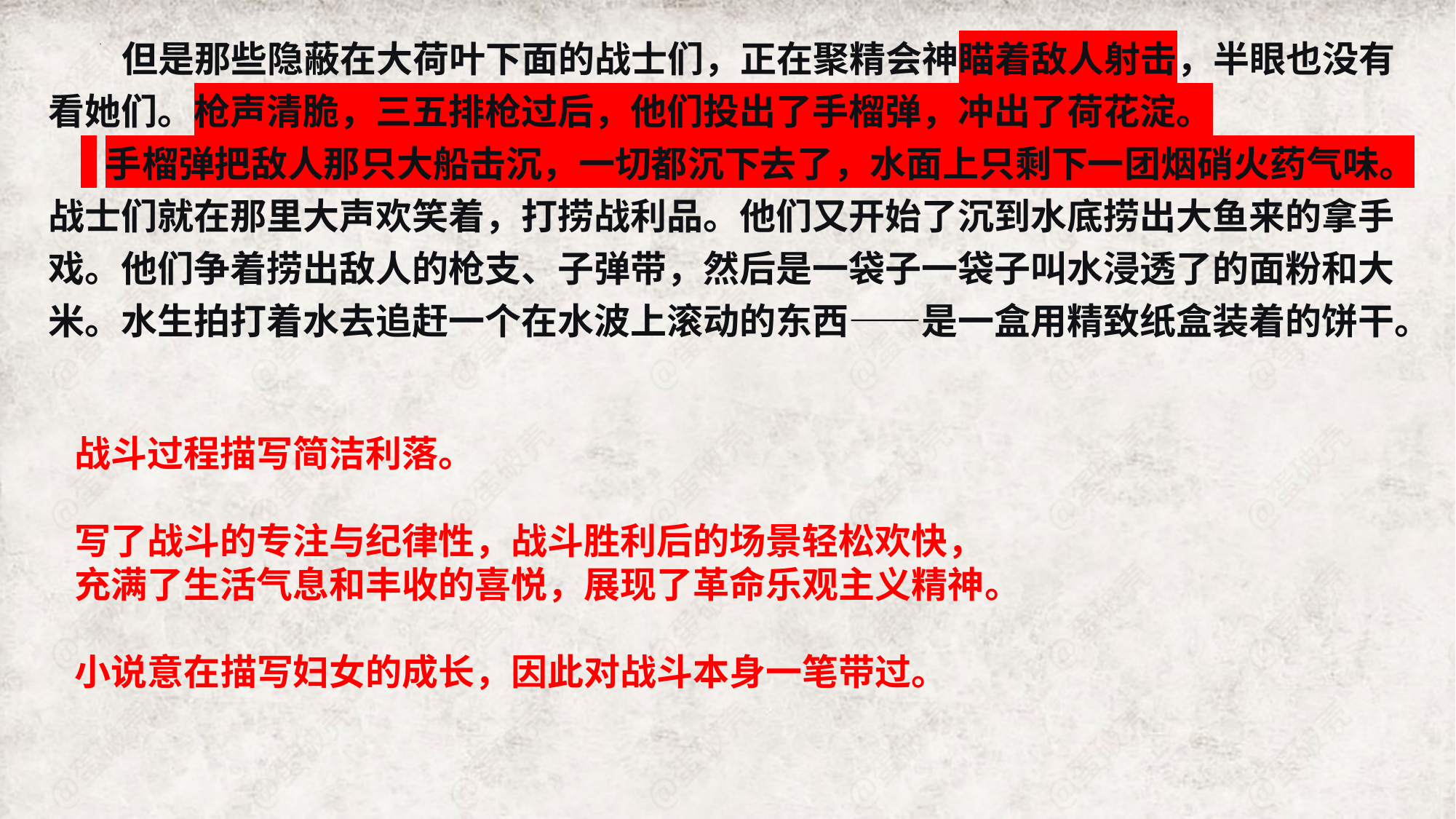

但是那些隐蔽在大荷叶下面的战士们，正在聚精会神瞄着敌人射击，半眼也没有看她们。枪声清脆，三五排枪过后，他们投出了手榴弹，冲出了荷花淀。
  手榴弹把敌人那只大船击沉，一切都沉下去了，水面上只剩下一团烟硝火药气味。战士们就在那里大声欢笑着，打捞战利品。他们又开始了沉到水底捞出大鱼来的拿手戏。他们争着捞出敌人的枪支、子弹带，然后是一袋子一袋子叫水浸透了的面粉和大米。水生拍打着水去追赶一个在水波上滚动的东西——是一盒用精致纸盒装着的饼干。
战斗过程描写简洁利落。

写了战斗的专注与纪律性，战斗胜利后的场景轻松欢快，
充满了生活气息和丰收的喜悦，展现了革命乐观主义精神。

小说意在描写妇女的成长，因此对战斗本身一笔带过。